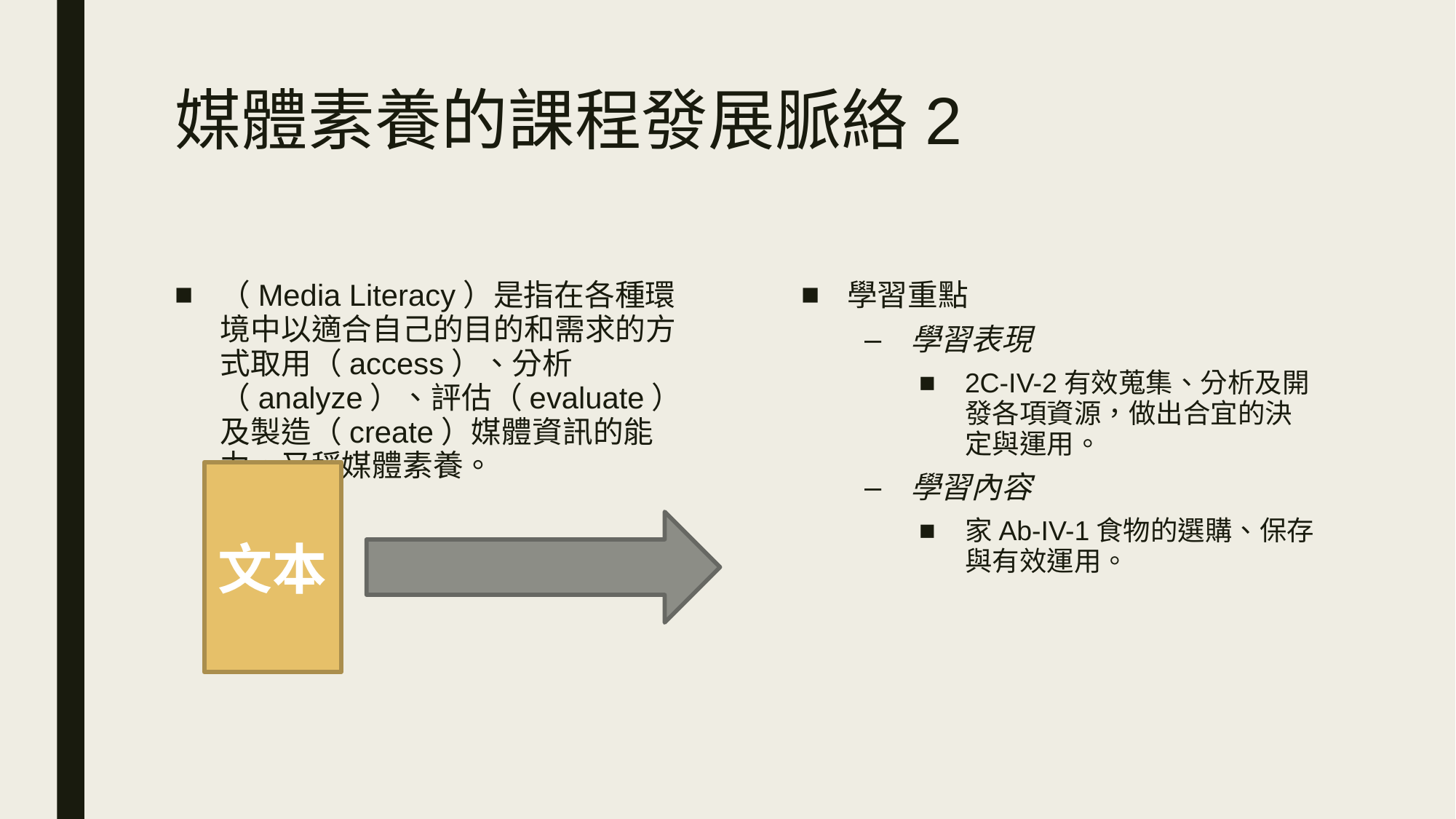

# 媒體素養的課程發展脈絡2
（Media Literacy）是指在各種環境中以適合自己的目的和需求的方式取用（access）、分析（analyze）、評估（evaluate）及製造（create）媒體資訊的能力，又稱媒體素養。
學習重點
學習表現
2C-IV-2有效蒐集、分析及開發各項資源，做出合宜的決定與運用。
學習內容
家Ab-IV-1食物的選購、保存與有效運用。
文本